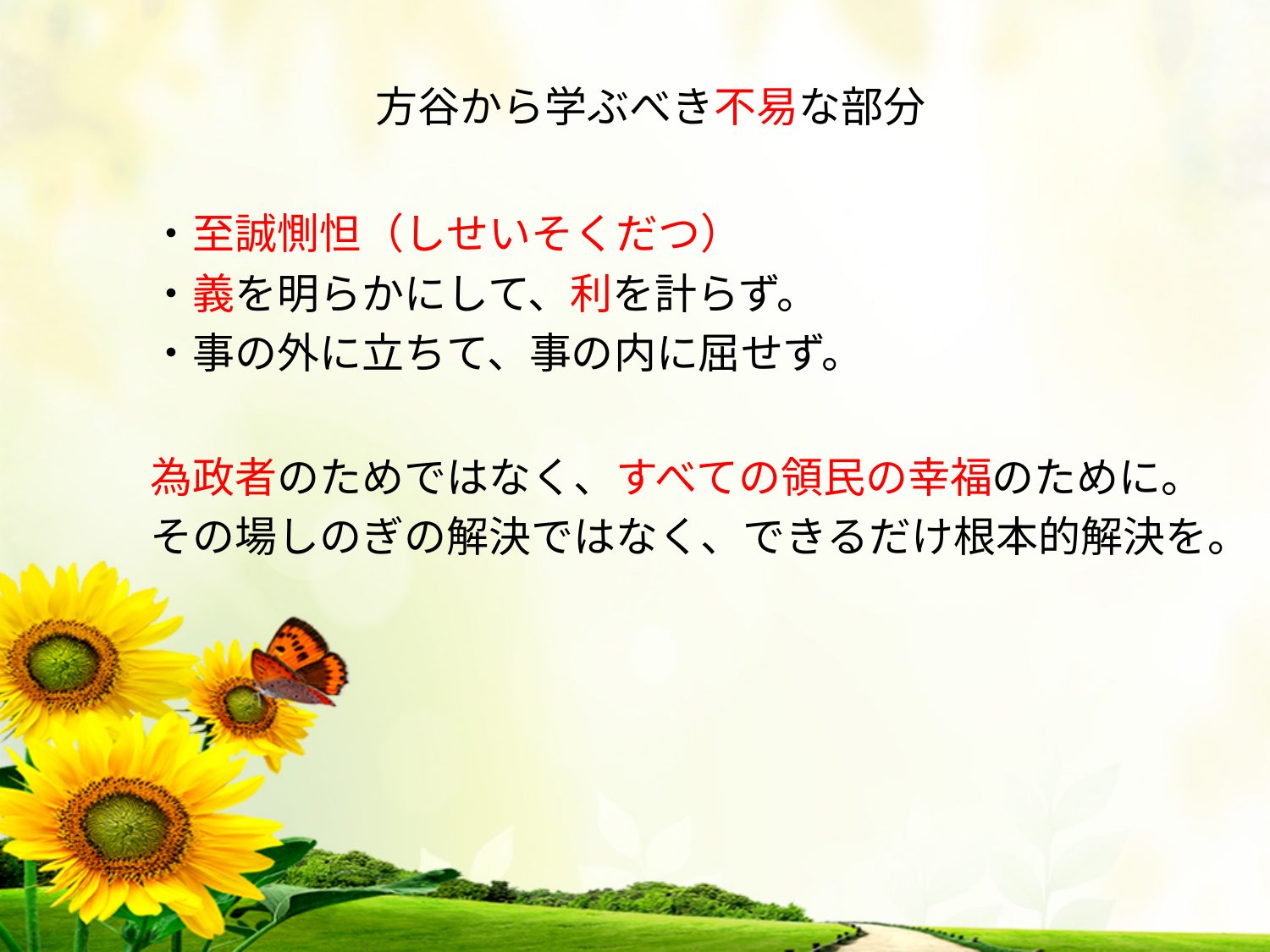

方谷から学ぶべき不易な部分
・至誠惻怛（しせいそくだつ）
・義を明らかにして、利を計らず。
・事の外に立ちて、事の内に屈せず。

為政者のためではなく、すべての領民の幸福のために。
その場しのぎの解決ではなく、できるだけ根本的解決を。